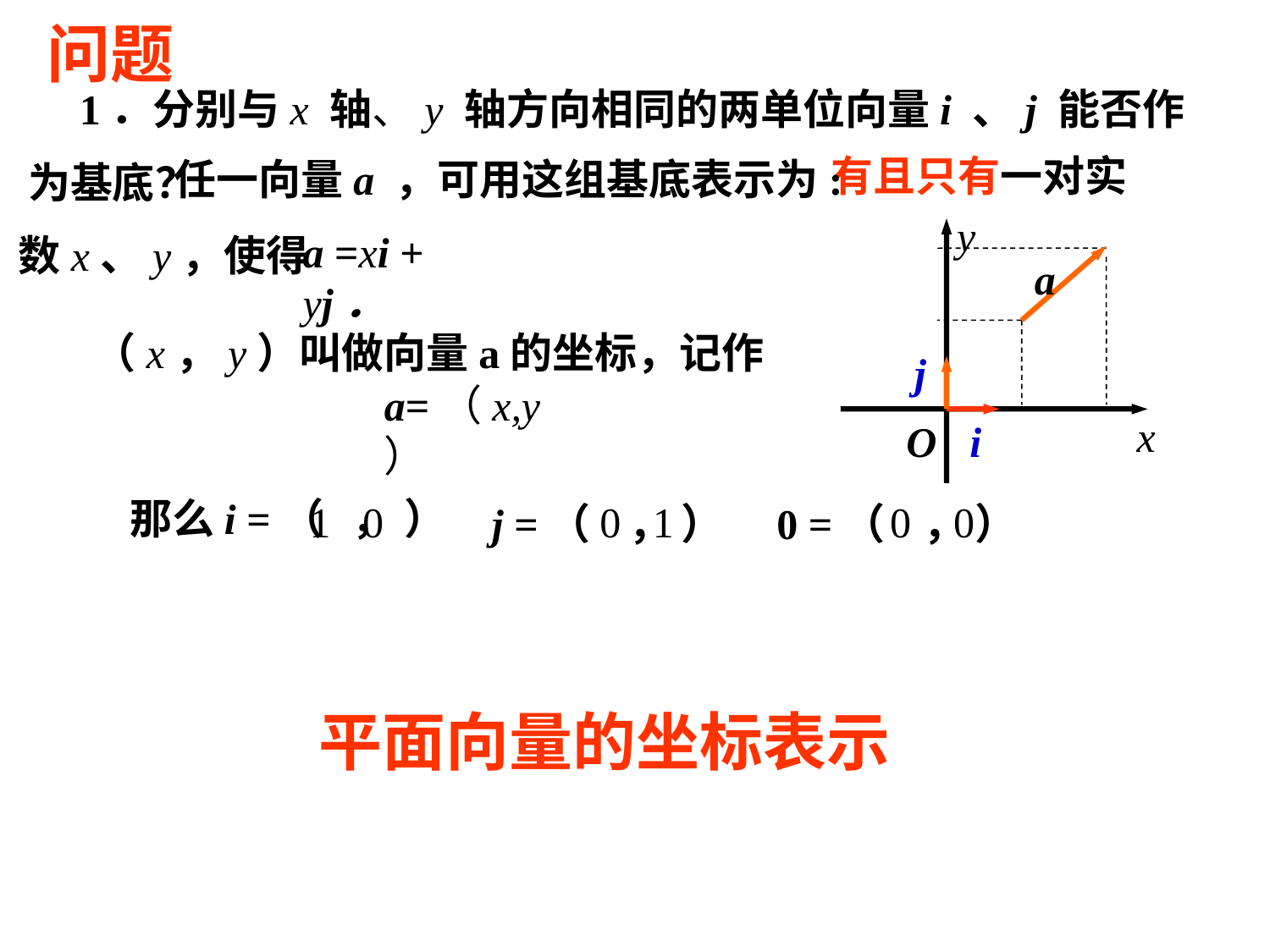

问题
1．分别与x 轴、y 轴方向相同的两单位向量i 、j 能否作
为基底？
y

x

O
j

i
有且只有一对实
a =xi + yj．
数x、y，使得
任一向量a ，可用这组基底表示为:

a

（x，y）叫做向量a的坐标，记作
a=（x,y）
那么i =（   ， ）
j =（    ， ）
0 =（    ， ）
1   0
0   1
0    0
平面向量的坐标表示